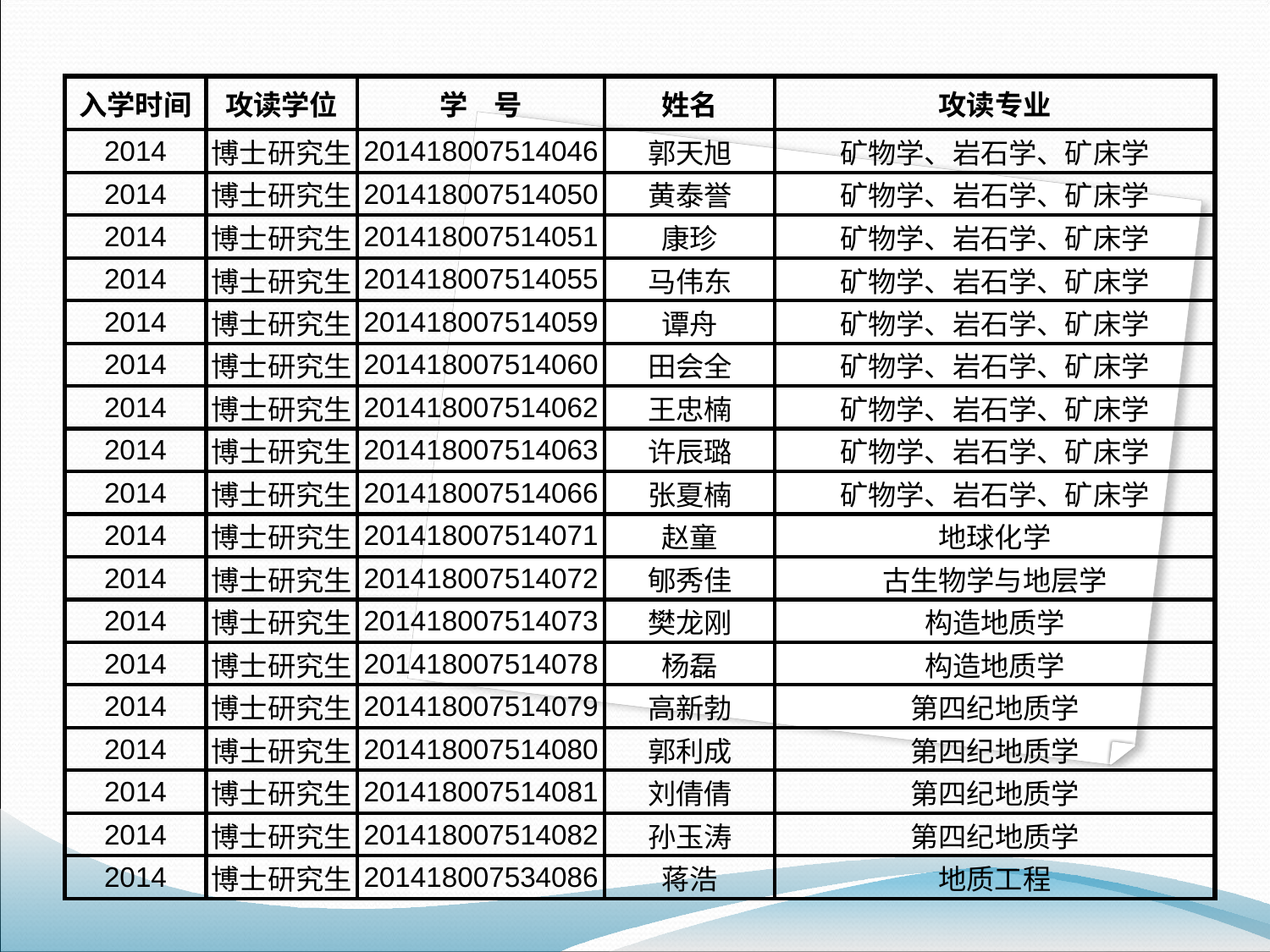

| 入学时间 | 攻读学位 | 学 号 | 姓名 | 攻读专业 |
| --- | --- | --- | --- | --- |
| 2014 | 博士研究生 | 201418007514046 | 郭天旭 | 矿物学、岩石学、矿床学 |
| 2014 | 博士研究生 | 201418007514050 | 黄泰誉 | 矿物学、岩石学、矿床学 |
| 2014 | 博士研究生 | 201418007514051 | 康珍 | 矿物学、岩石学、矿床学 |
| 2014 | 博士研究生 | 201418007514055 | 马伟东 | 矿物学、岩石学、矿床学 |
| 2014 | 博士研究生 | 201418007514059 | 谭舟 | 矿物学、岩石学、矿床学 |
| 2014 | 博士研究生 | 201418007514060 | 田会全 | 矿物学、岩石学、矿床学 |
| 2014 | 博士研究生 | 201418007514062 | 王忠楠 | 矿物学、岩石学、矿床学 |
| 2014 | 博士研究生 | 201418007514063 | 许辰璐 | 矿物学、岩石学、矿床学 |
| 2014 | 博士研究生 | 201418007514066 | 张夏楠 | 矿物学、岩石学、矿床学 |
| 2014 | 博士研究生 | 201418007514071 | 赵童 | 地球化学 |
| 2014 | 博士研究生 | 201418007514072 | 郇秀佳 | 古生物学与地层学 |
| 2014 | 博士研究生 | 201418007514073 | 樊龙刚 | 构造地质学 |
| 2014 | 博士研究生 | 201418007514078 | 杨磊 | 构造地质学 |
| 2014 | 博士研究生 | 201418007514079 | 高新勃 | 第四纪地质学 |
| 2014 | 博士研究生 | 201418007514080 | 郭利成 | 第四纪地质学 |
| 2014 | 博士研究生 | 201418007514081 | 刘倩倩 | 第四纪地质学 |
| 2014 | 博士研究生 | 201418007514082 | 孙玉涛 | 第四纪地质学 |
| 2014 | 博士研究生 | 201418007534086 | 蒋浩 | 地质工程 |